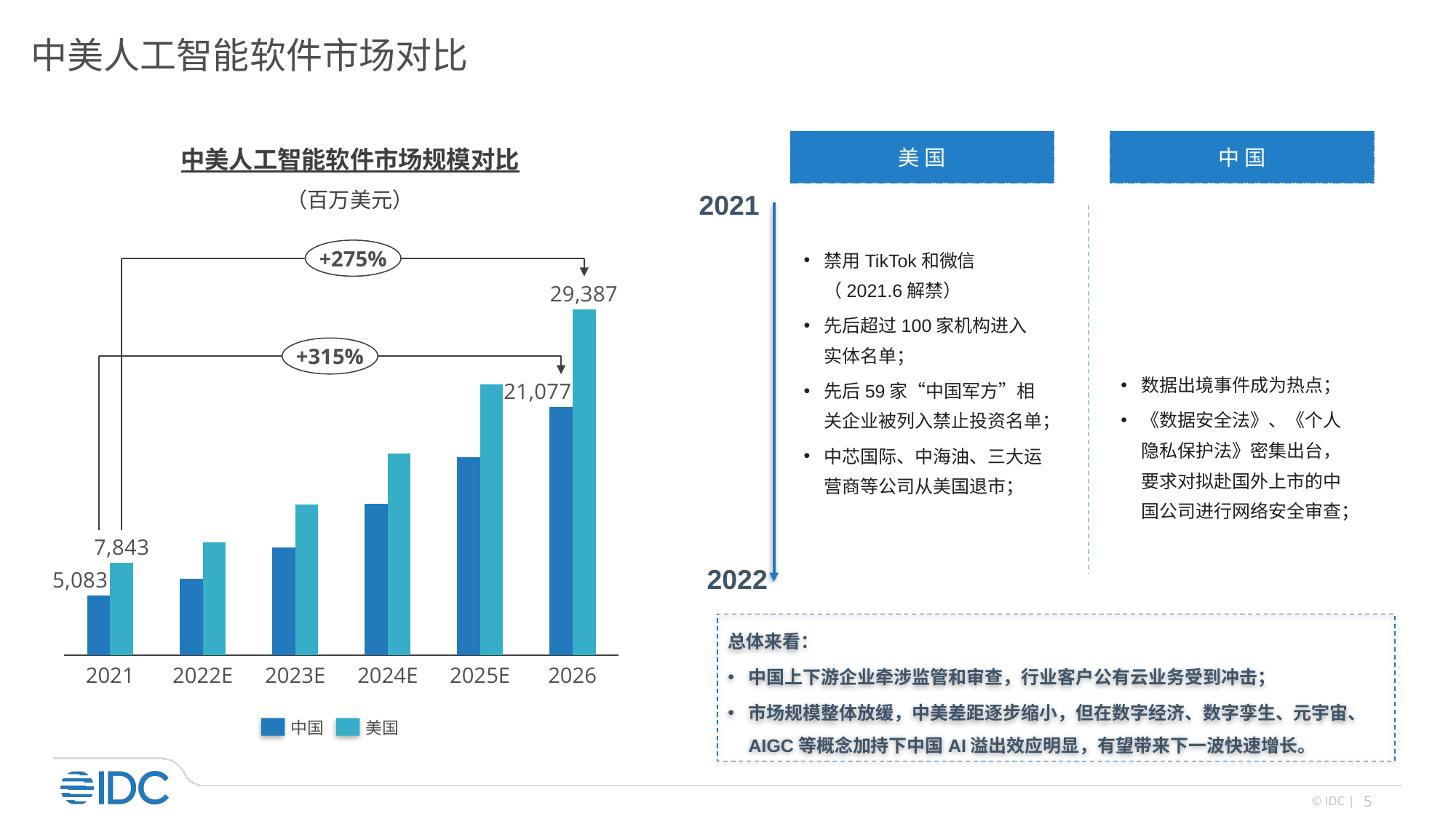

# 中美人工智能软件市场对比
中美人工智能软件市场规模对比
（百万美元）
美 国
中 国
2021
禁用TikTok和微信（2021.6解禁）
先后超过100家机构进入实体名单；
先后59家“中国军方”相关企业被列入禁止投资名单；
中芯国际、中海油、三大运营商等公司从美国退市；

数据出境事件成为热点；
《数据安全法》、《个人隐私保护法》密集出台，要求对拟赴国外上市的中国公司进行网络安全审查；
2022
总体来看：
中国上下游企业牵涉监管和审查，行业客户公有云业务受到冲击；
市场规模整体放缓，中美差距逐步缩小，但在数字经济、数字孪生、元宇宙、AIGC等概念加持下中国AI溢出效应明显，有望带来下一波快速增长。
+275%

### Chart

| Category |  |  |
|---|---|---|
+315%
2021
2022E
2023E
2024E
2025E
2026
中国
美国